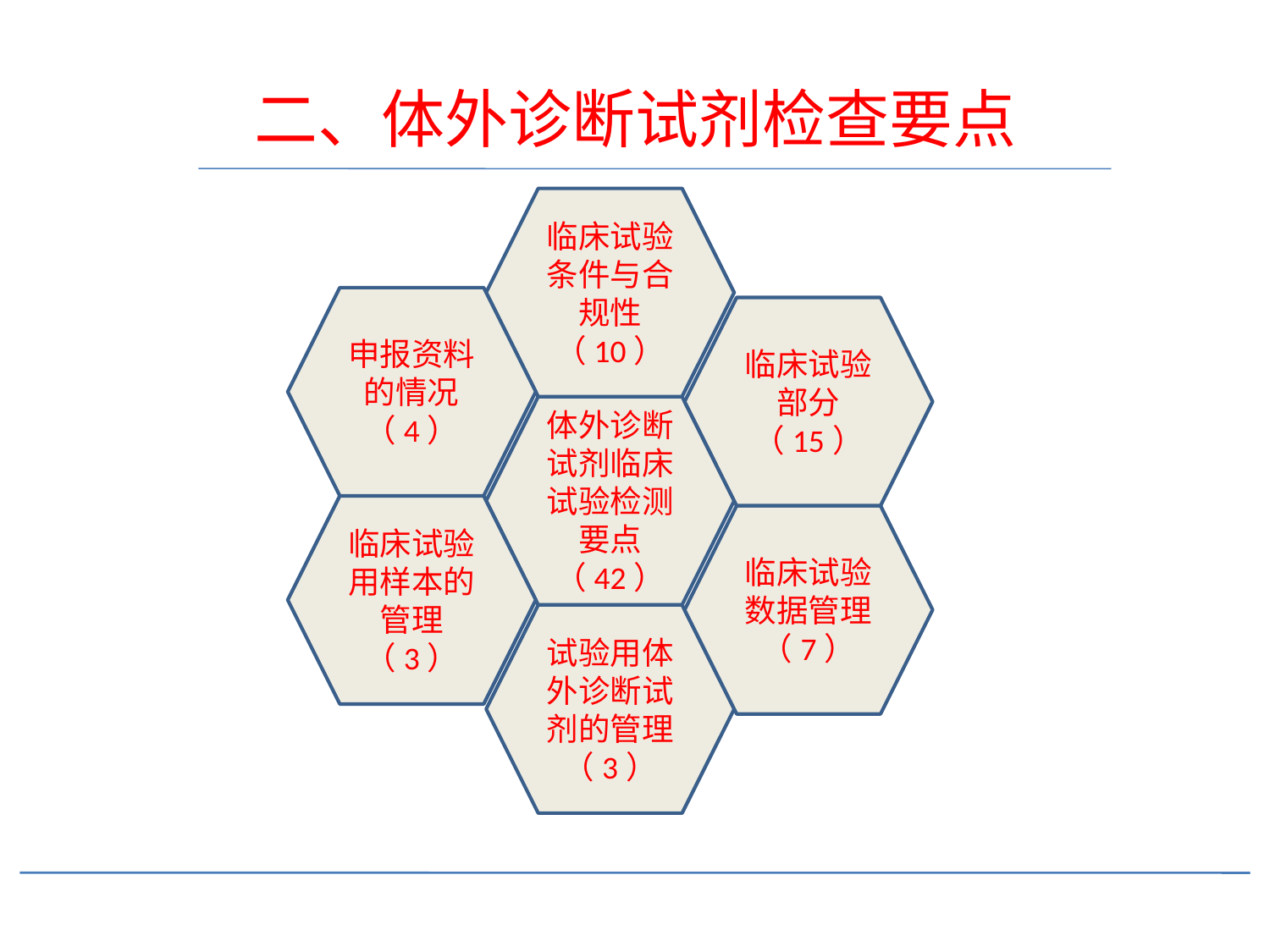

# 二、体外诊断试剂检查要点
临床试验条件与合规性（10）
申报资料的情况（4）
临床试验部分（15）
体外诊断试剂临床试验检测要点（42）
临床试验用样本的管理（3）
临床试验数据管理（7）
试验用体外诊断试剂的管理（3）